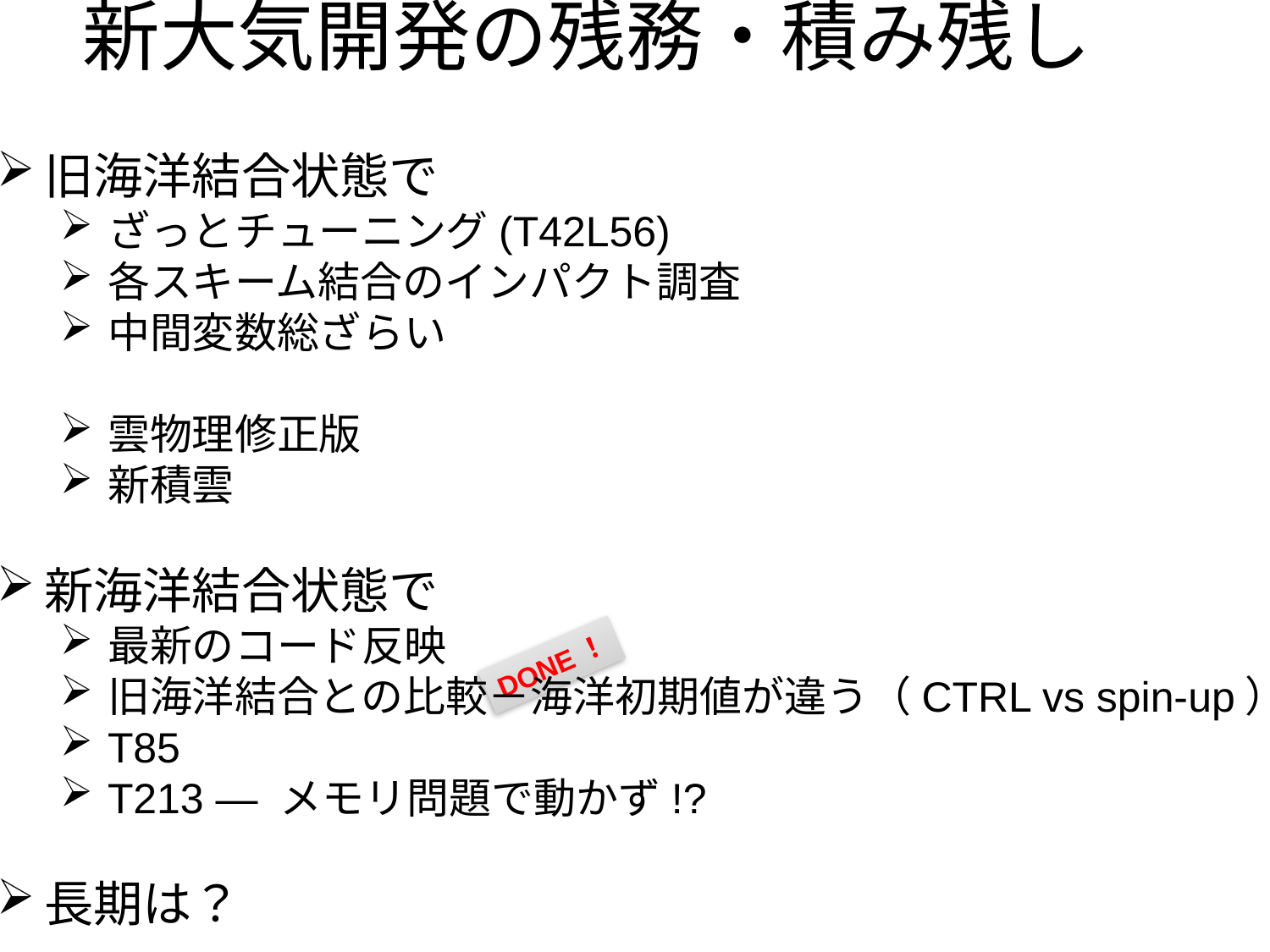

# 新大気開発の残務・積み残し
旧海洋結合状態で
ざっとチューニング(T42L56)
各スキーム結合のインパクト調査
中間変数総ざらい

雲物理修正版
新積雲

新海洋結合状態で
最新のコード反映
旧海洋結合との比較－海洋初期値が違う（CTRL vs spin-up）
T85
T213 ― メモリ問題で動かず!?

長期は？
DONE！